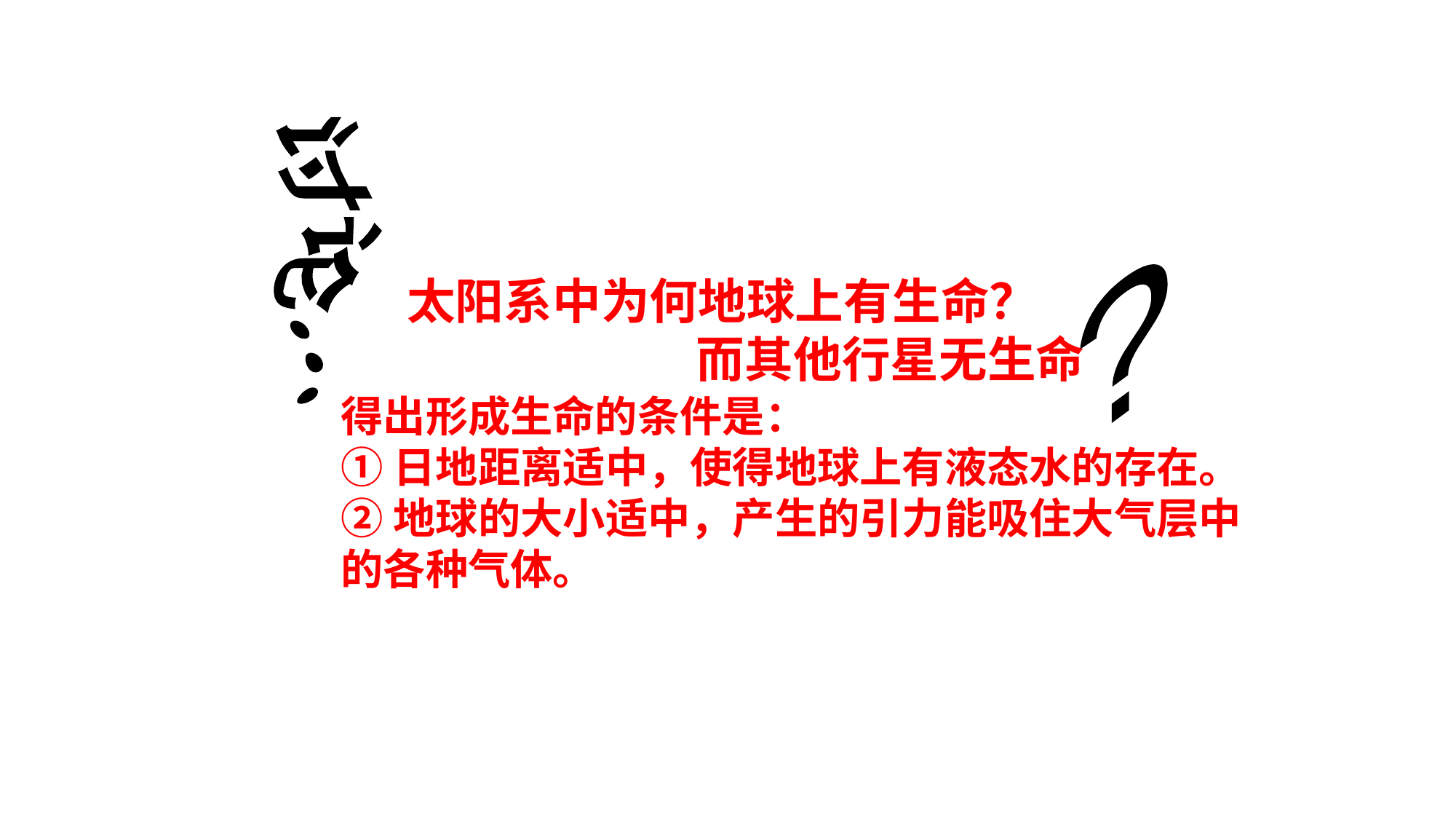

讨论...
?
     太阳系中为何地球上有生命？
                               而其他行星无生命
得出形成生命的条件是：
①日地距离适中，使得地球上有液态水的存在。
②地球的大小适中，产生的引力能吸住大气层中
的各种气体。